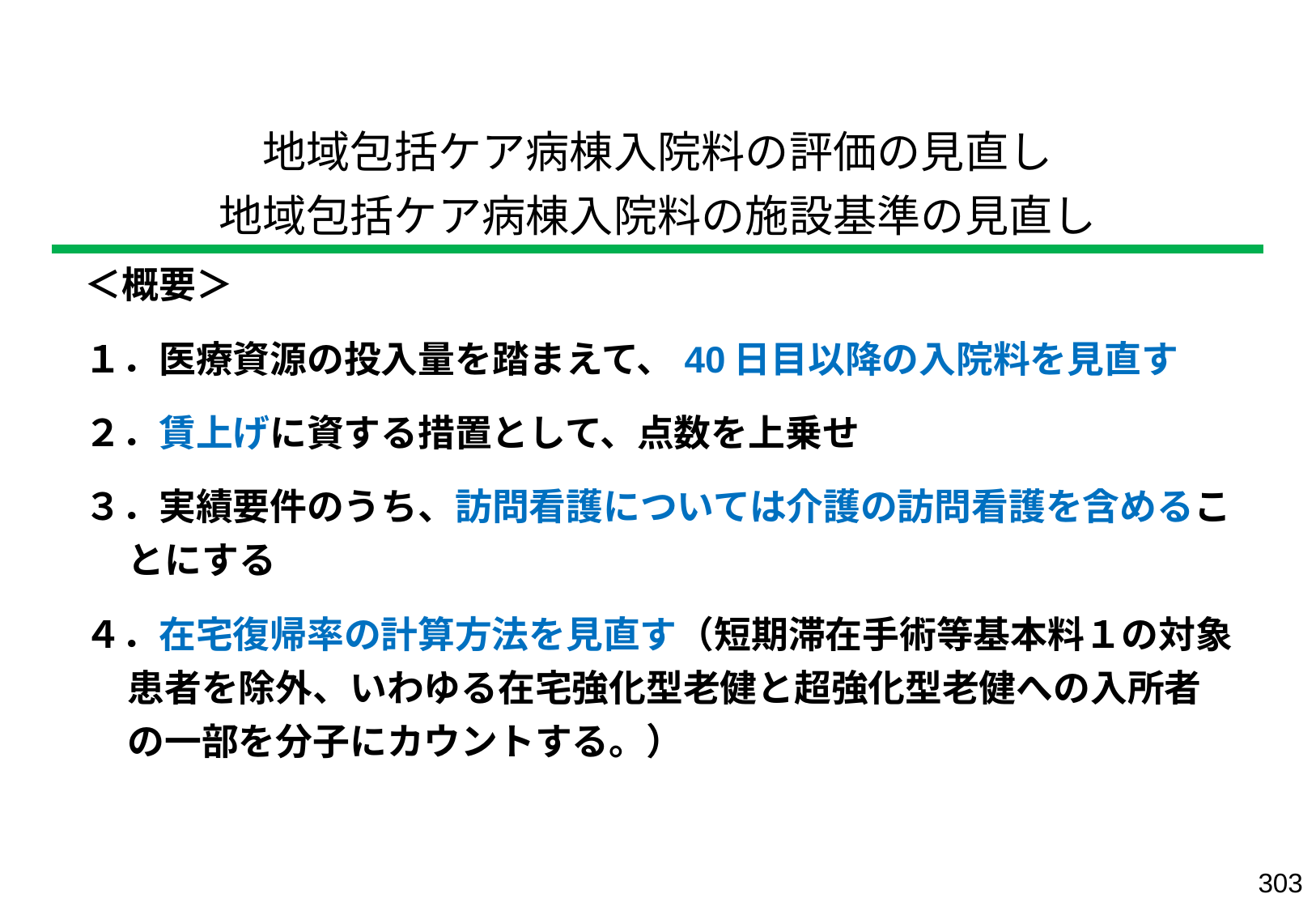

| 地域包括ケア病棟入院料の評価の見直し 地域包括ケア病棟入院料の施設基準の見直し |
| --- |
| ＜概要＞ １．医療資源の投入量を踏まえて、40日目以降の入院料を見直す ２．賃上げに資する措置として、点数を上乗せ ３．実績要件のうち、訪問看護については介護の訪問看護を含めることにする ４．在宅復帰率の計算方法を見直す（短期滞在手術等基本料１の対象患者を除外、いわゆる在宅強化型老健と超強化型老健への入所者の一部を分子にカウントする。） |
| --- |
303